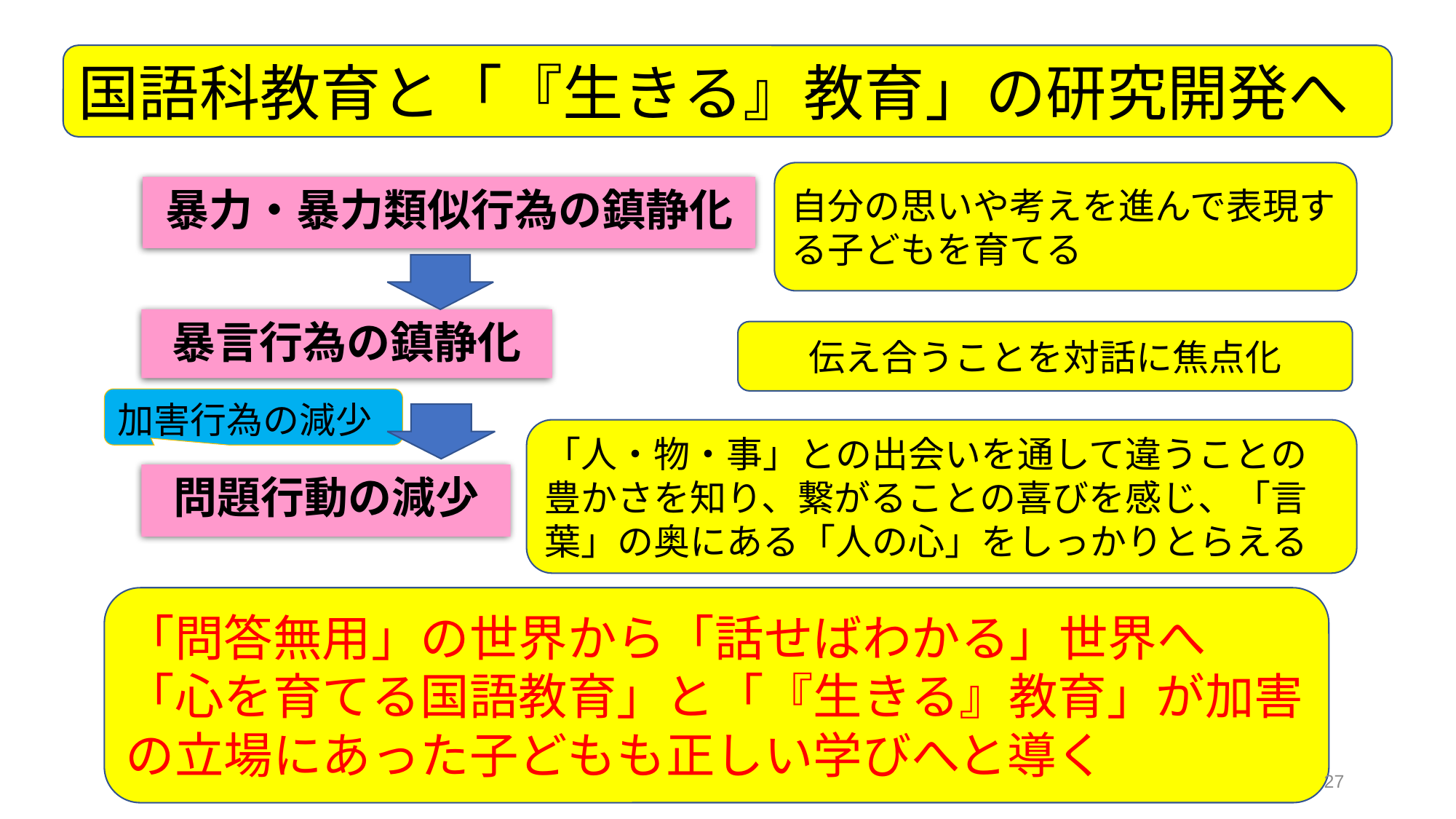

国語科教育と「『生きる』教育」の研究開発へ
自分の思いや考えを進んで表現する子どもを育てる
暴力・暴力類似行為の鎮静化

暴言行為の鎮静化
伝え合うことを対話に焦点化

加害行為の減少
「人・物・事」との出会いを通して違うことの豊かさを知り、繋がることの喜びを感じ、「言葉」の奥にある「人の心」をしっかりとらえる
問題行動の減少
「問答無用」の世界から「話せばわかる」世界へ
「心を育てる国語教育」と「『生きる』教育」が加害
の立場にあった子どもも正しい学びへと導く
27